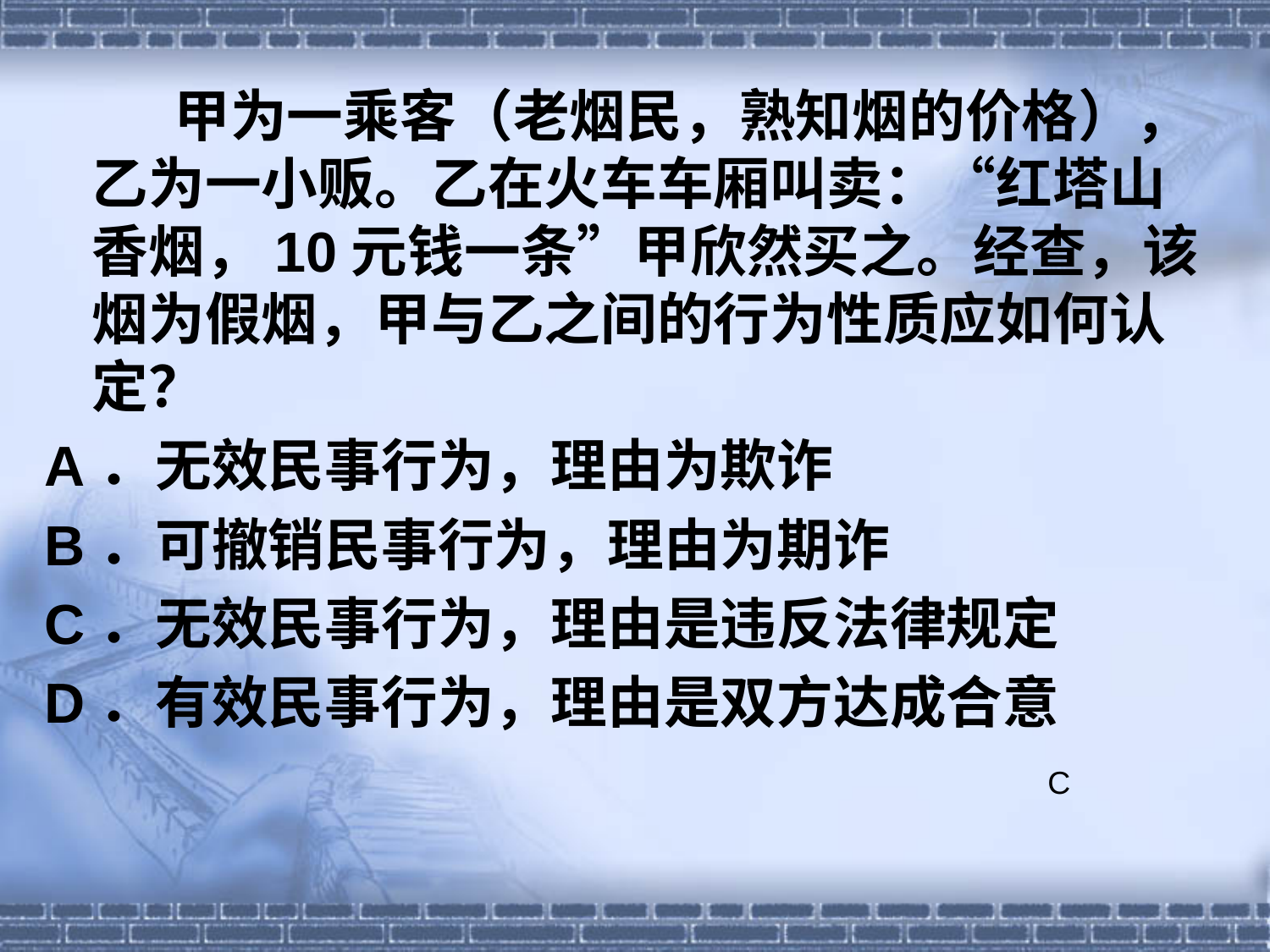

甲为一乘客（老烟民，熟知烟的价格），乙为一小贩。乙在火车车厢叫卖：“红塔山香烟，10元钱一条”甲欣然买之。经查，该烟为假烟，甲与乙之间的行为性质应如何认定？
A．无效民事行为，理由为欺诈
B．可撤销民事行为，理由为期诈
C．无效民事行为，理由是违反法律规定
D．有效民事行为，理由是双方达成合意

C